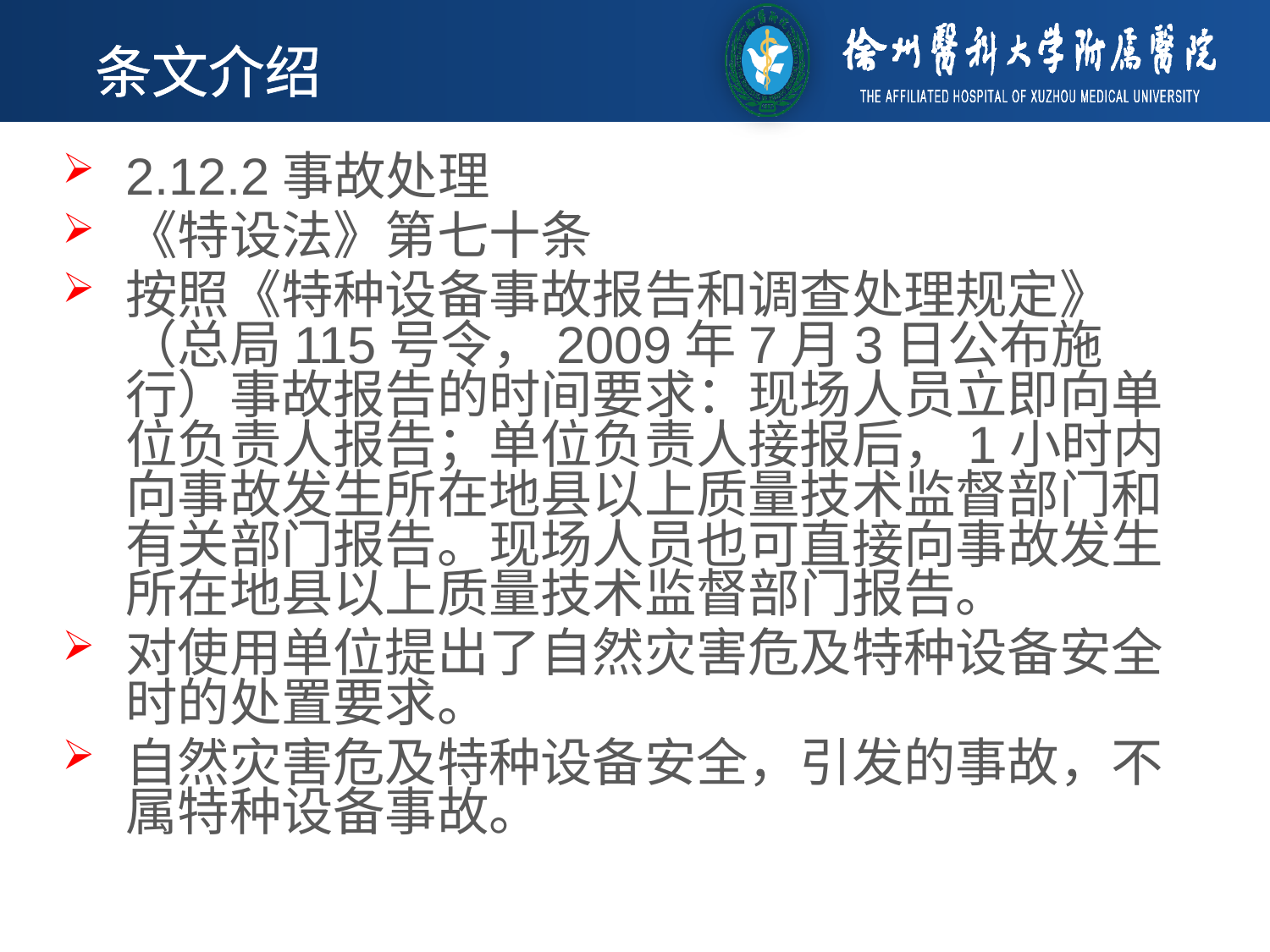

条文介绍

2.12.2事故处理
《特设法》第七十条
按照《特种设备事故报告和调查处理规定》（总局115号令，2009年7月3日公布施行）事故报告的时间要求：现场人员立即向单位负责人报告；单位负责人接报后，1小时内向事故发生所在地县以上质量技术监督部门和有关部门报告。现场人员也可直接向事故发生所在地县以上质量技术监督部门报告。
对使用单位提出了自然灾害危及特种设备安全时的处置要求。
自然灾害危及特种设备安全，引发的事故，不属特种设备事故。